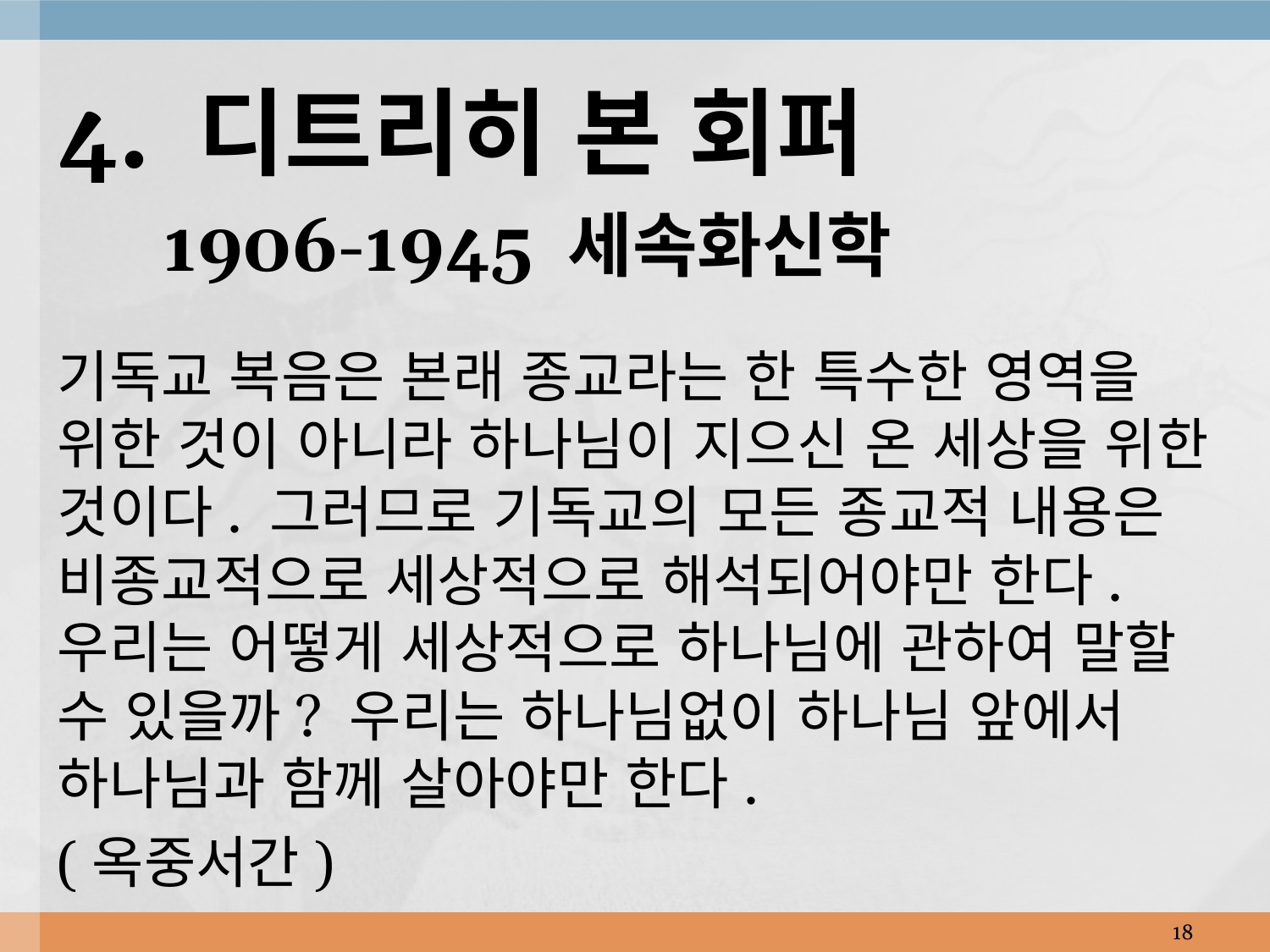

4. 디트리히 본 회퍼
      1906-1945 세속화신학

기독교 복음은 본래 종교라는 한 특수한 영역을 위한 것이 아니라 하나님이 지으신 온 세상을 위한 것이다. 그러므로 기독교의 모든 종교적 내용은 비종교적으로 세상적으로 해석되어야만 한다. 우리는 어떻게 세상적으로 하나님에 관하여 말할 수 있을까? 우리는 하나님없이 하나님 앞에서 하나님과 함께 살아야만 한다.
(옥중서간)

18